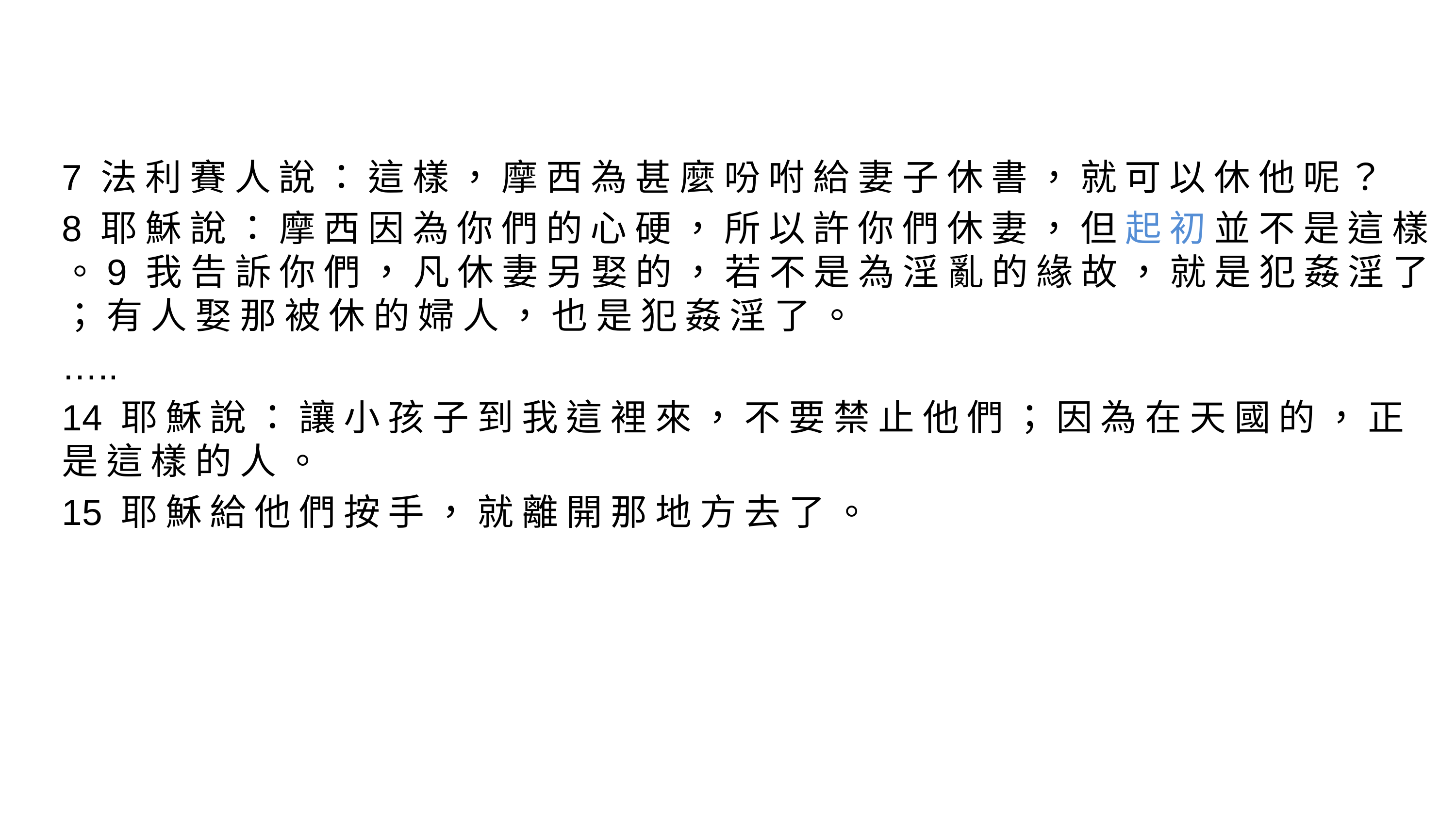

#
7 法 利 賽 人 說 ： 這 樣 ， 摩 西 為 甚 麼 吩 咐 給 妻 子 休 書 ， 就 可 以 休 他 呢 ？
8 耶 穌 說 ： 摩 西 因 為 你 們 的 心 硬 ， 所 以 許 你 們 休 妻 ， 但 起 初 並 不 是 這 樣 。9 我 告 訴 你 們 ， 凡 休 妻 另 娶 的 ， 若 不 是 為 淫 亂 的 緣 故 ， 就 是 犯 姦 淫 了 ； 有 人 娶 那 被 休 的 婦 人 ， 也 是 犯 姦 淫 了 。
…..
14 耶 穌 說 ： 讓 小 孩 子 到 我 這 裡 來 ， 不 要 禁 止 他 們 ； 因 為 在 天 國 的 ， 正 是 這 樣 的 人 。
15 耶 穌 給 他 們 按 手 ， 就 離 開 那 地 方 去 了 。